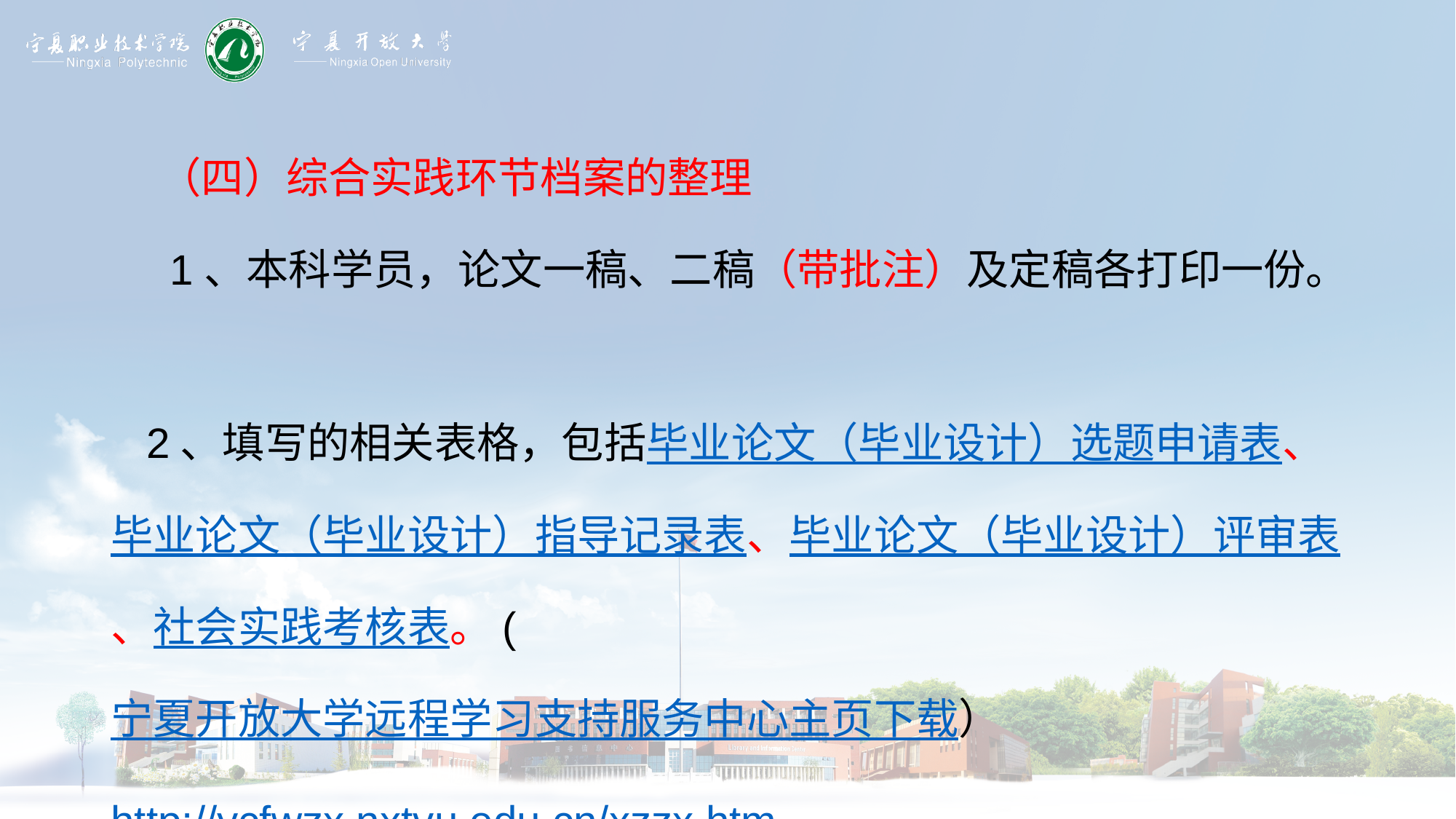

（四）综合实践环节档案的整理
     1、本科学员，论文一稿、二稿（带批注）及定稿各打印一份。
   2、填写的相关表格，包括毕业论文（毕业设计）选题申请表、毕业论文（毕业设计）指导记录表、毕业论文（毕业设计）评审表、社会实践考核表。(宁夏开放大学远程学习支持服务中心主页下载）
http://ycfwzx.nxtvu.edu.cn/xzzx.htm